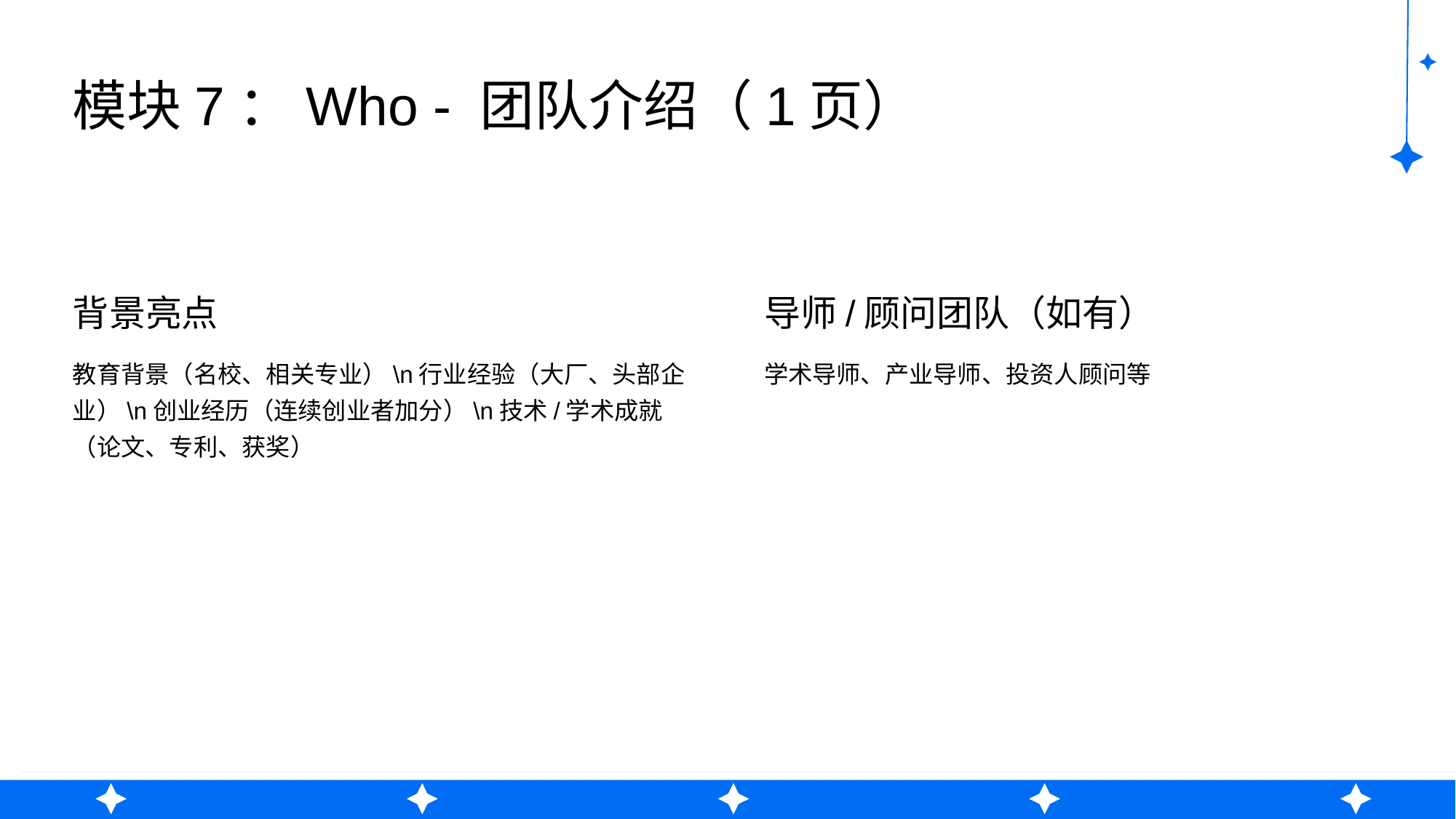

模块7：Who - 团队介绍（1页）
背景亮点
导师/顾问团队（如有）
教育背景（名校、相关专业）\n行业经验（大厂、头部企业）\n创业经历（连续创业者加分）\n技术/学术成就（论文、专利、获奖）
学术导师、产业导师、投资人顾问等